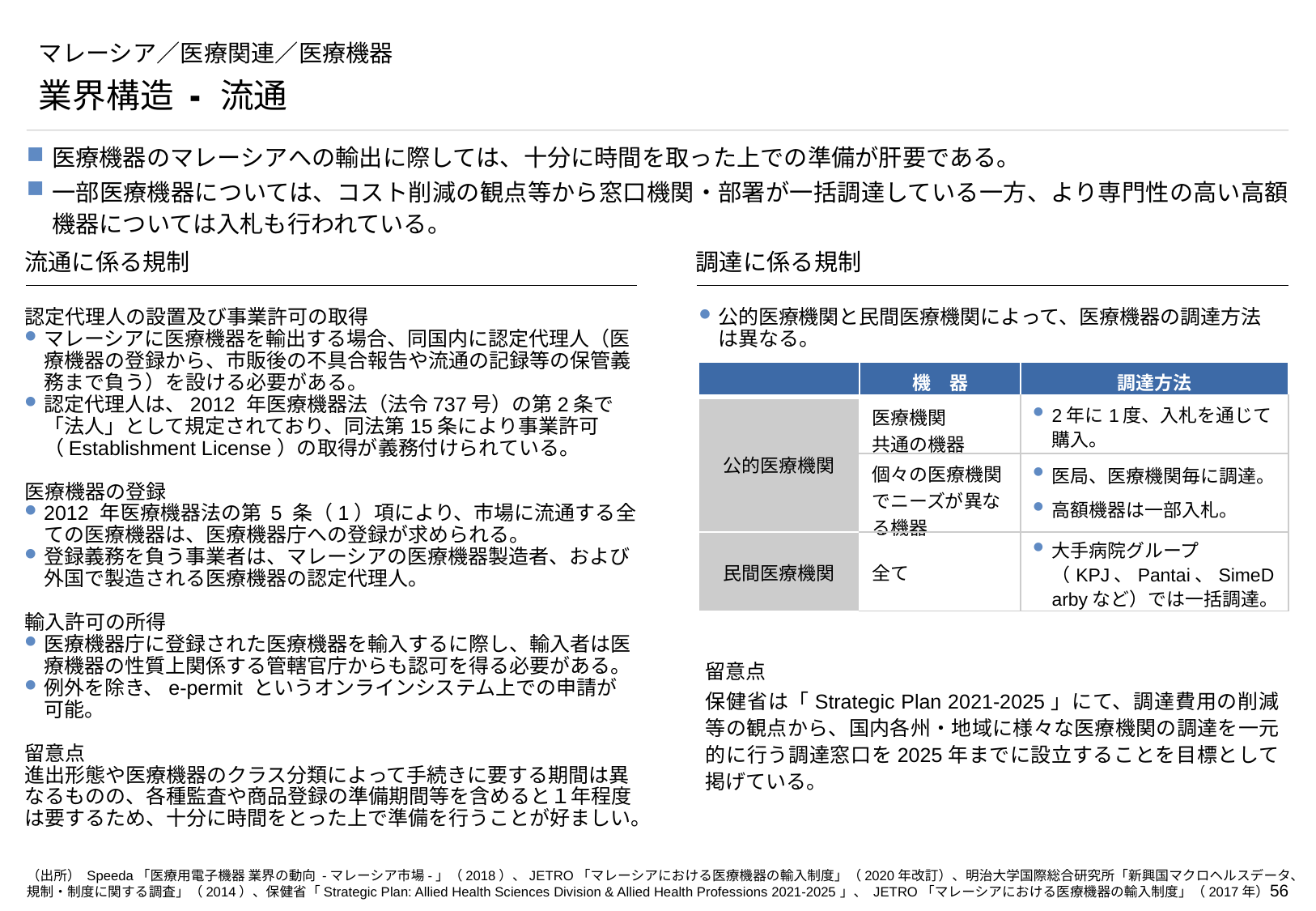

# マレーシア／医療関連／医療機器
業界構造 - 流通
医療機器のマレーシアへの輸出に際しては、十分に時間を取った上での準備が肝要である。
一部医療機器については、コスト削減の観点等から窓口機関・部署が一括調達している一方、より専門性の高い高額機器については入札も行われている。
流通に係る規制
調達に係る規制
認定代理人の設置及び事業許可の取得
マレーシアに医療機器を輸出する場合、同国内に認定代理人（医療機器の登録から、市販後の不具合報告や流通の記録等の保管義務まで負う）を設ける必要がある。
認定代理人は、2012 年医療機器法（法令737号）の第2条で「法人」として規定されており、同法第15条により事業許可（Establishment License）の取得が義務付けられている。

医療機器の登録
2012 年医療機器法の第 5 条（1）項により、市場に流通する全ての医療機器は、医療機器庁への登録が求められる。
登録義務を負う事業者は、マレーシアの医療機器製造者、および 外国で製造される医療機器の認定代理人。

輸入許可の所得
医療機器庁に登録された医療機器を輸入するに際し、輸入者は医療機器の性質上関係する管轄官庁からも認可を得る必要がある。
例外を除き、e-permit というオンラインシステム上での申請が可能。

留意点
進出形態や医療機器のクラス分類によって手続きに要する期間は異なるものの、各種監査や商品登録の準備期間等を含めると１年程度は要するため、十分に時間をとった上で準備を行うことが好ましい。
公的医療機関と民間医療機関によって、医療機器の調達方法は異なる。
|  | 機　器 | 調達方法 |
| --- | --- | --- |
| 公的医療機関 | 医療機関 共通の機器 | 2年に1度、入札を通じて購入。 |
|  | 個々の医療機関でニーズが異なる機器 | 医局、医療機関毎に調達。 高額機器は一部入札。 |
| 民間医療機関 | 全て | 大手病院グループ（KPJ、Pantai、SimeDarbyなど）では一括調達。 |
留意点
保健省は「Strategic Plan 2021-2025」にて、調達費用の削減等の観点から、国内各州・地域に様々な医療機関の調達を一元的に行う調達窓口を2025年までに設立することを目標として掲げている。
（出所） Speeda「医療用電子機器 業界の動向 -マレーシア市場-」（2018）、JETRO「マレーシアにおける医療機器の輸入制度」（2020年改訂）、明治大学国際総合研究所「新興国マクロヘルスデータ、規制・制度に関する調査」（2014）、保健省「Strategic Plan: Allied Health Sciences Division & Allied Health Professions 2021-2025」、 JETRO「マレーシアにおける医療機器の輸入制度」（2017年）